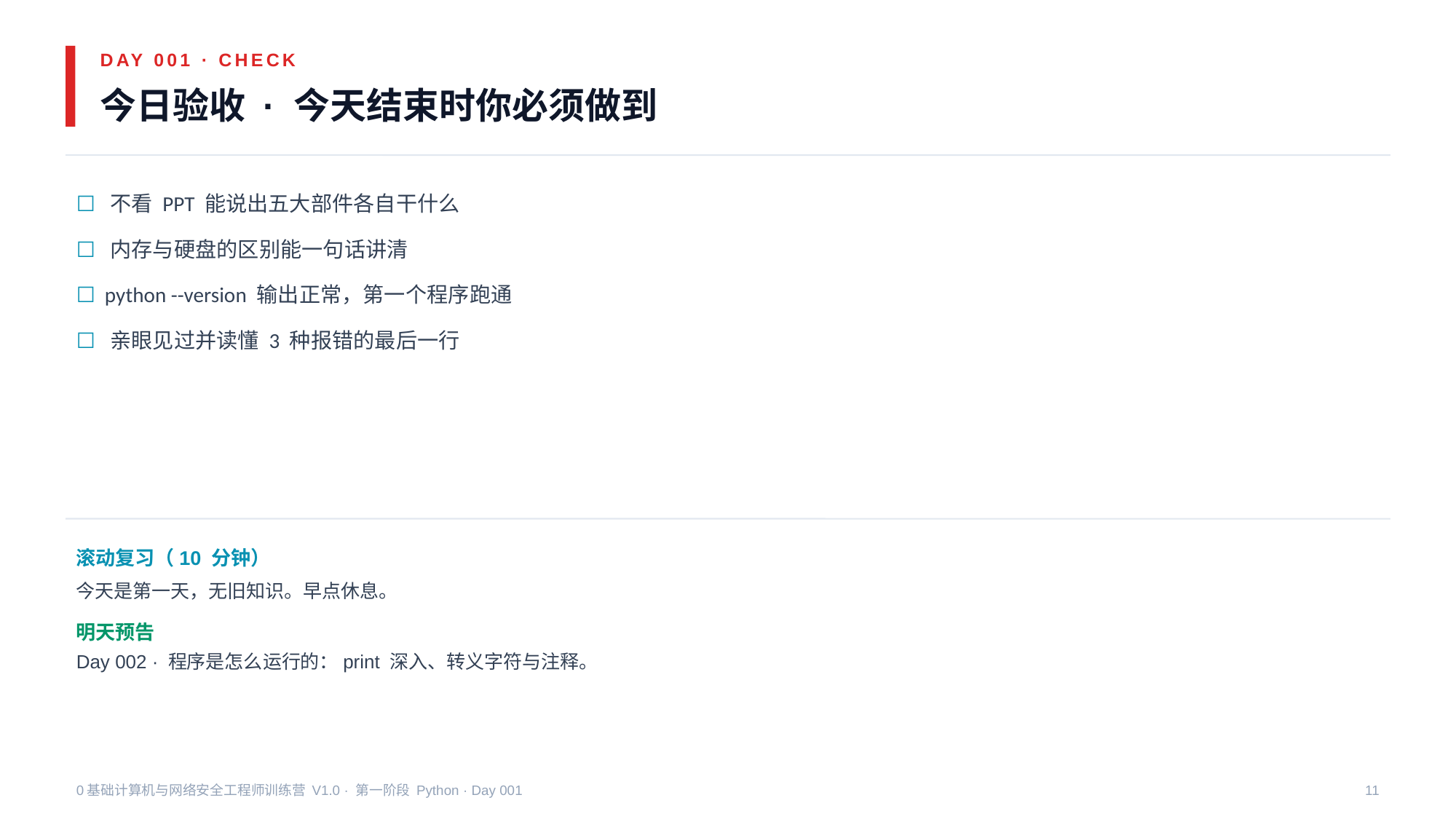

DAY 001 · CHECK

今日验收 · 今天结束时你必须做到

☐  不看 PPT 能说出五大部件各自干什么
☐  内存与硬盘的区别能一句话讲清
☐  python --version 输出正常，第一个程序跑通
☐  亲眼见过并读懂 3 种报错的最后一行

滚动复习（10 分钟）
今天是第一天，无旧知识。早点休息。
明天预告
Day 002 · 程序是怎么运行的：print 深入、转义字符与注释。
0基础计算机与网络安全工程师训练营 V1.0 · 第一阶段 Python · Day 001
11